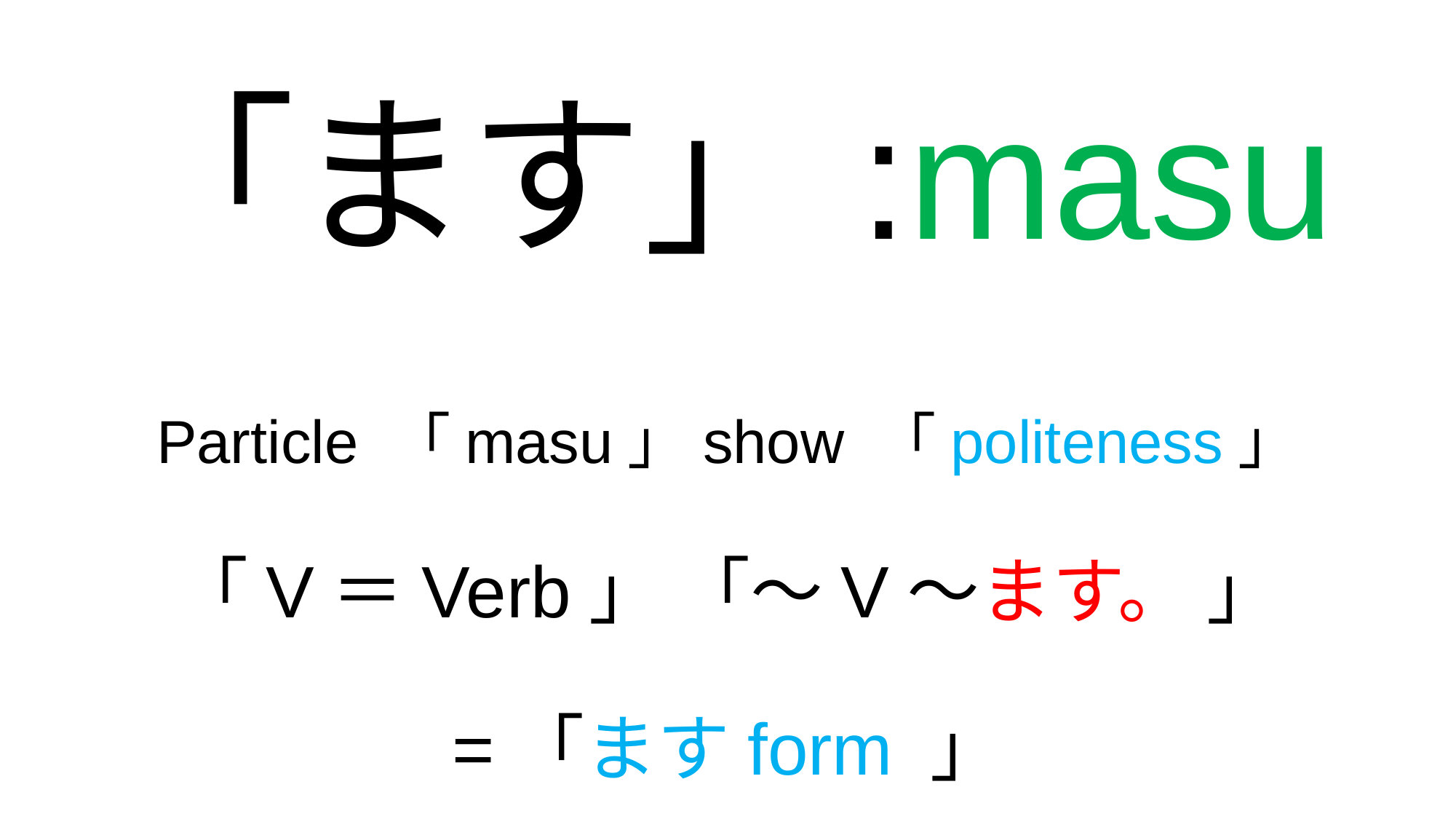

# 「ます」:masu
Particle 「masu」show 「politeness」
「V＝Verb」 「～V～ます。 」
=「ますform 」